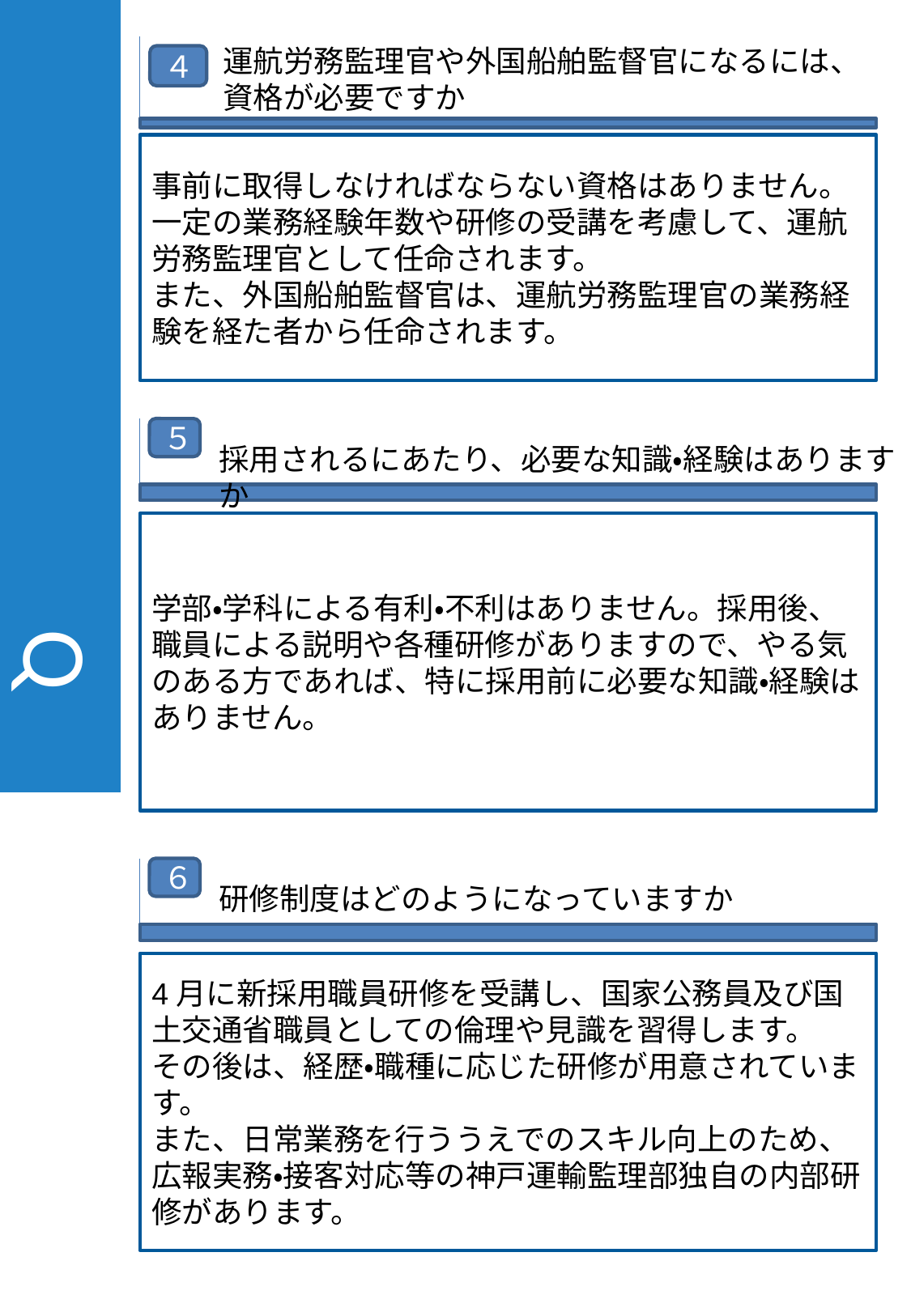

４
運航労務監理官や外国船舶監督官になるには、資格が必要ですか
事前に取得しなければならない資格はありません。
一定の業務経験年数や研修の受講を考慮して、運航労務監理官として任命されます。
また、外国船舶監督官は、運航労務監理官の業務経験を経た者から任命されます。

５
採用されるにあたり、必要な知識・経験はありますか
学部・学科による有利・不利はありません。採用後、職員による説明や各種研修がありますので、やる気のある方であれば、特に採用前に必要な知識・経験はありません。
　Q　&　A

６
研修制度はどのようになっていますか
4月に新採用職員研修を受講し、国家公務員及び国土交通省職員としての倫理や見識を習得します。
その後は、経歴・職種に応じた研修が用意されています。
また、日常業務を行ううえでのスキル向上のため、広報実務・接客対応等の神戸運輸監理部独自の内部研修があります。